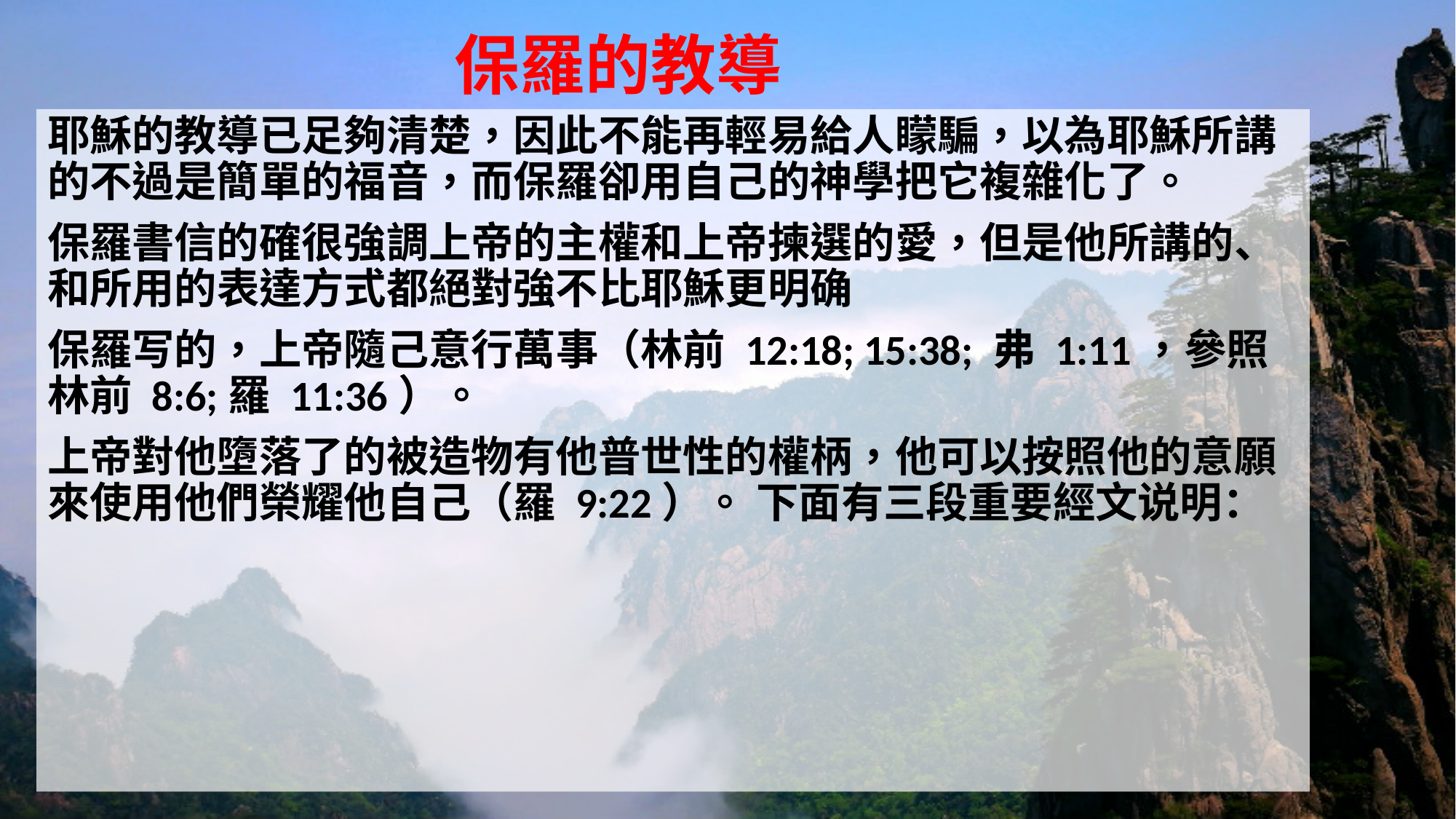

# 保羅的教導
耶穌的教導已足夠清楚，因此不能再輕易給人矇騙，以為耶穌所講的不過是簡單的福音，而保羅卻用自己的神學把它複雜化了。
保羅書信的確很強調上帝的主權和上帝揀選的愛，但是他所講的、和所用的表達方式都絕對強不比耶穌更明确
保羅写的，上帝隨己意行萬事（林前 12:18; 15:38; 弗 1:11，參照林前 8:6;羅 11:36）。
上帝對他墮落了的被造物有他普世性的權柄，他可以按照他的意願來使用他們榮耀他自己（羅 9:22）。 下面有三段重要經文说明：